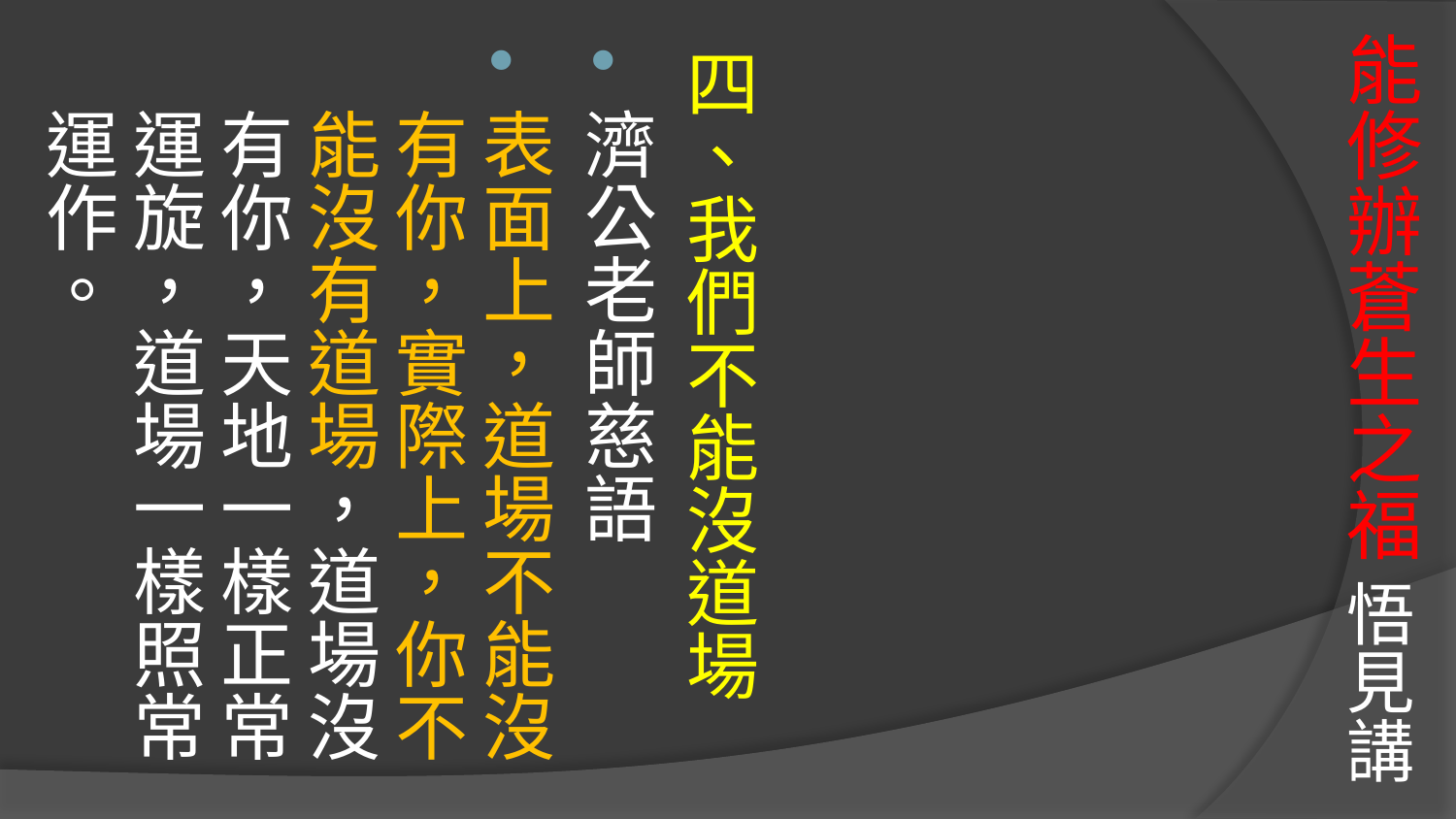

# 能修辦蒼生之福 悟見講
四、我們不能沒道場
濟公老師慈語
表面上，道場不能沒有你，實際上，你不能沒有道場，道場沒有你，天地一樣正常運旋，道場一樣照常運作。